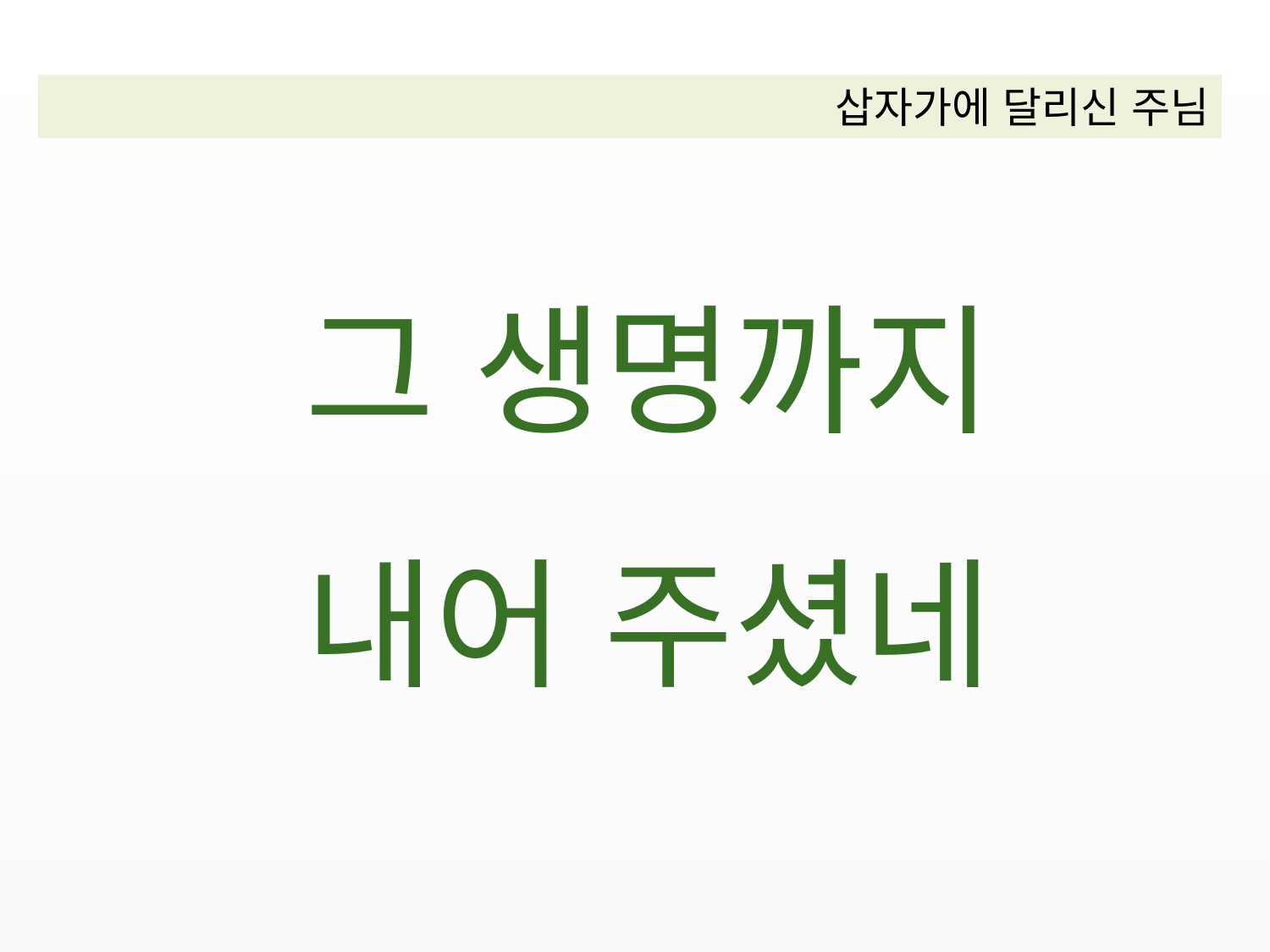

삽자가에 달리신 주님
그 생명까지
내어 주셨네